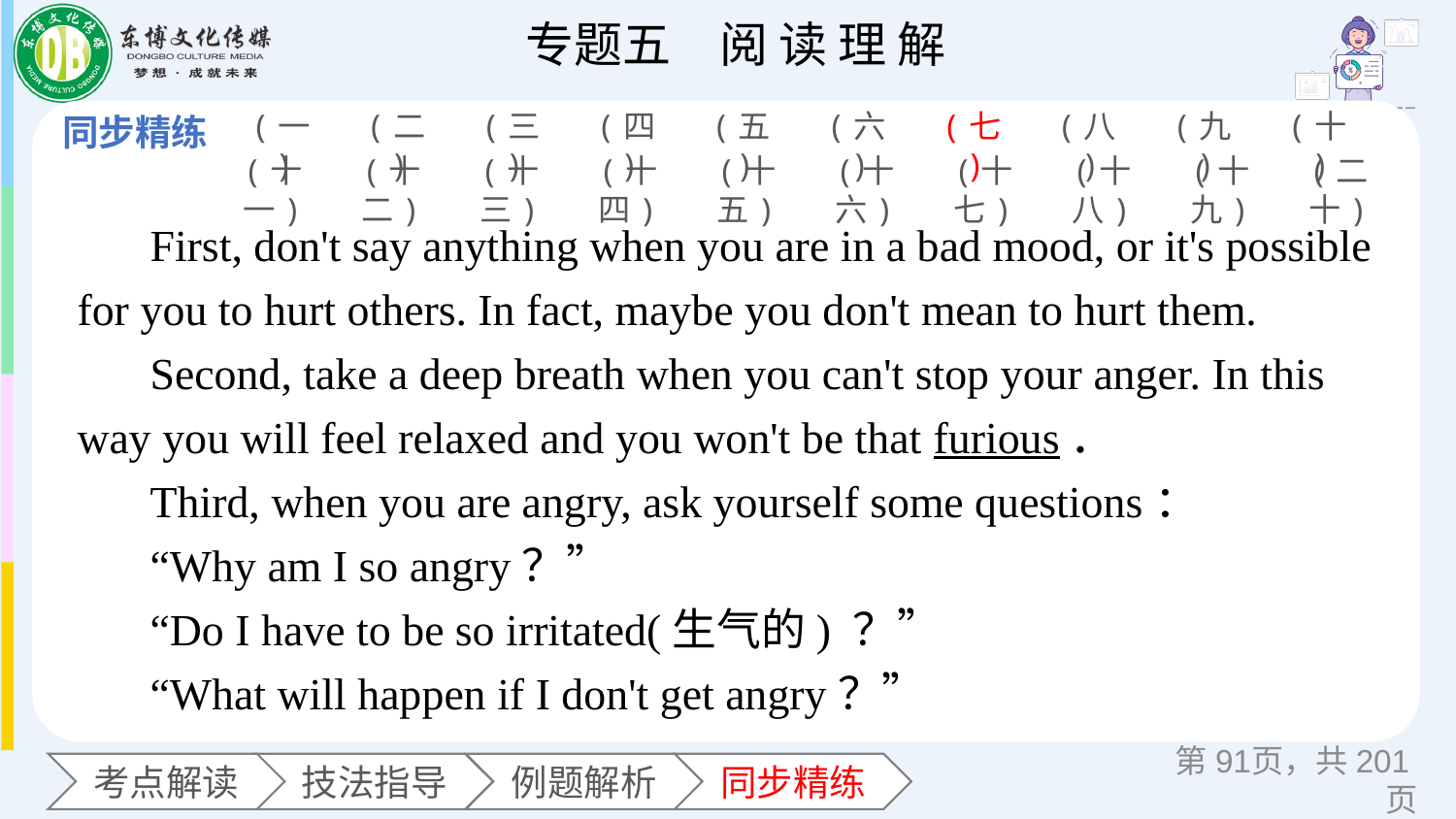

(一)
(二)
(三)
(四)
(五)
(六)
(七)
(八)
(九)
(十)
(十一)
(十二)
(十三)
(十四)
(十五)
(十六)
(十七)
(十八)
(十九)
(二十)
First, don't say anything when you are in a bad mood, or it's possible for you to hurt others. In fact, maybe you don't mean to hurt them.
Second, take a deep breath when you can't stop your anger. In this way you will feel relaxed and you won't be that furious．
Third, when you are angry, ask yourself some questions：
“Why am I so angry？”
“Do I have to be so irritated(生气的) ？”
“What will happen if I don't get angry？”
第91页，共201页